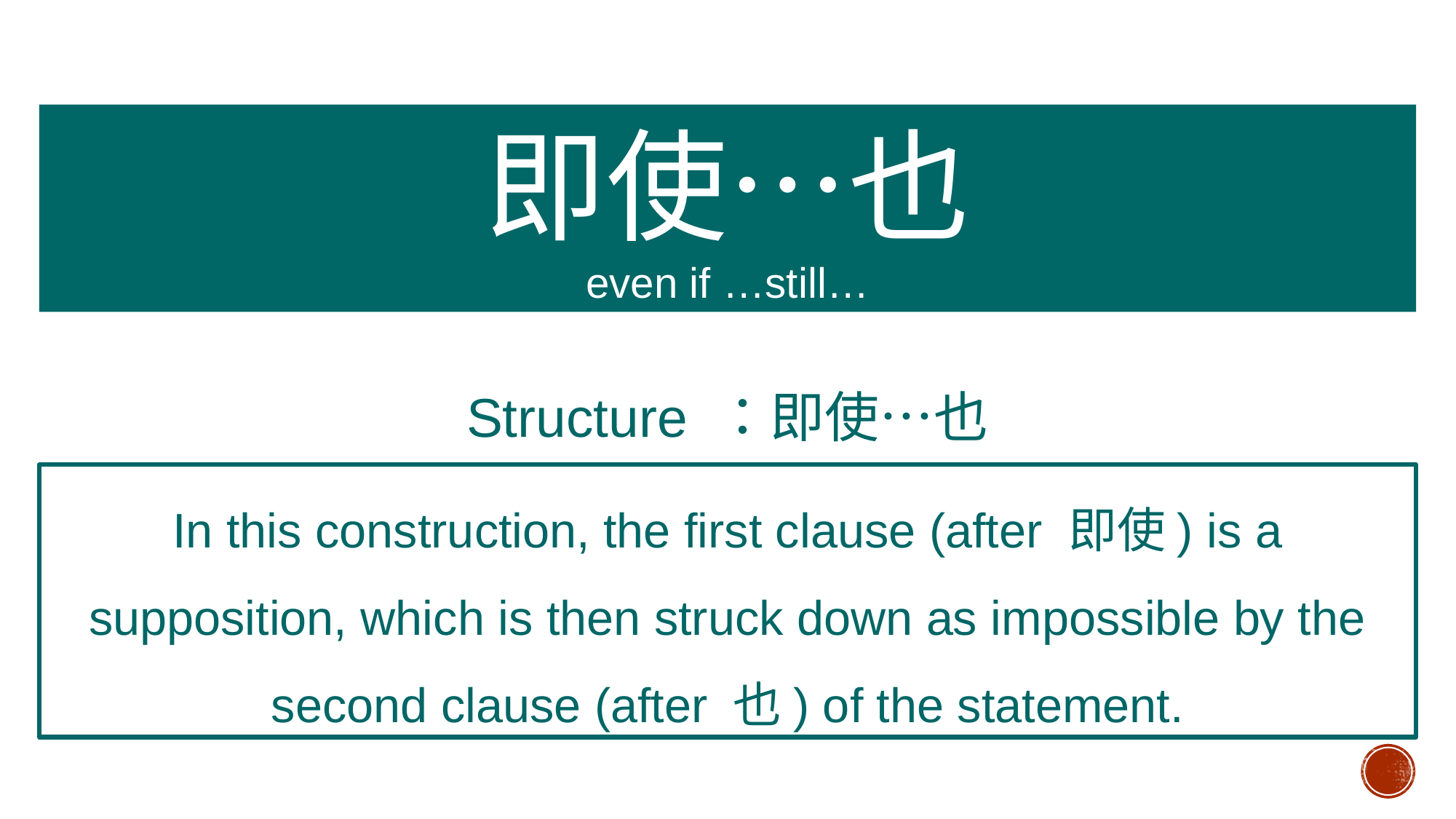

即使…也
even if …still…
Structure ：即使…也
In this construction, the first clause (after 即使) is a supposition, which is then struck down as impossible by the second clause (after 也) of the statement.